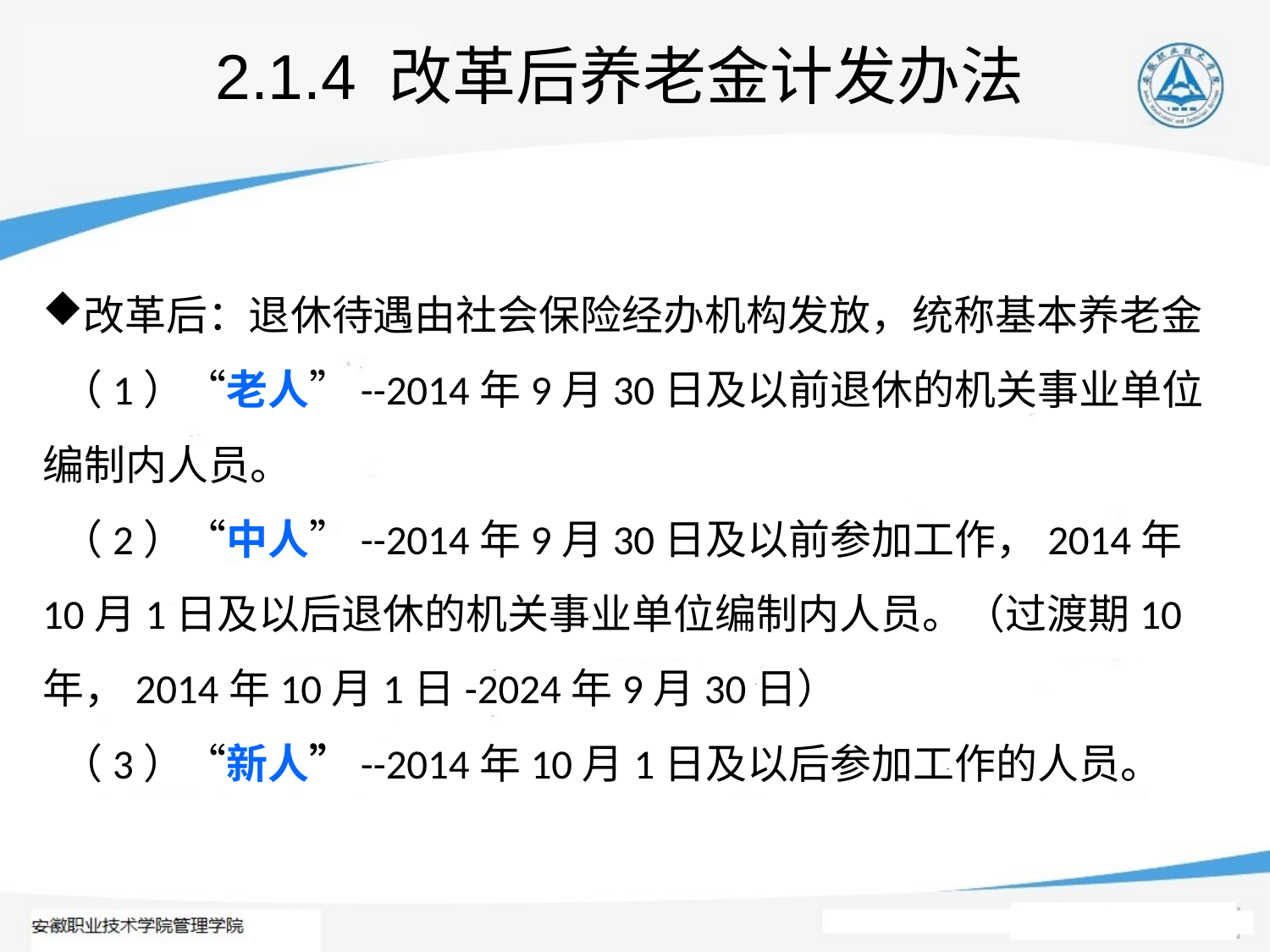

2.1.4 改革后养老金计发办法
改革后：退休待遇由社会保险经办机构发放，统称基本养老金
 （1）“老人”--2014年9月30日及以前退休的机关事业单位编制内人员。
 （2）“中人”--2014年9月30日及以前参加工作，2014年10月1日及以后退休的机关事业单位编制内人员。（过渡期10年，2014年10月1日-2024年9月30日）
 （3）“新人”--2014年10月1日及以后参加工作的人员。